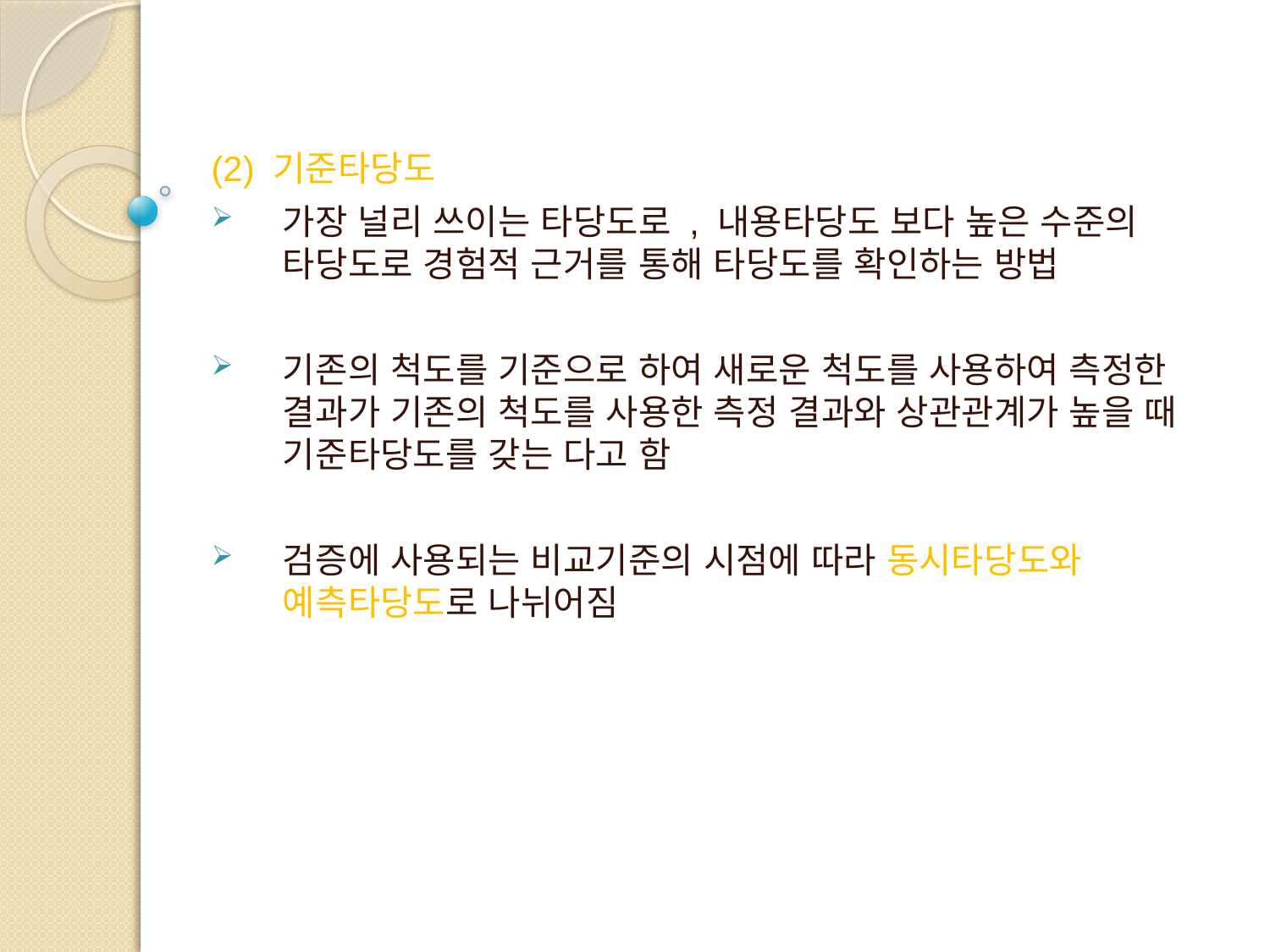

(2) 기준타당도
가장 널리 쓰이는 타당도로 , 내용타당도 보다 높은 수준의 타당도로 경험적 근거를 통해 타당도를 확인하는 방법

기존의 척도를 기준으로 하여 새로운 척도를 사용하여 측정한 결과가 기존의 척도를 사용한 측정 결과와 상관관계가 높을 때 기준타당도를 갖는 다고 함

검증에 사용되는 비교기준의 시점에 따라 동시타당도와 예측타당도로 나뉘어짐